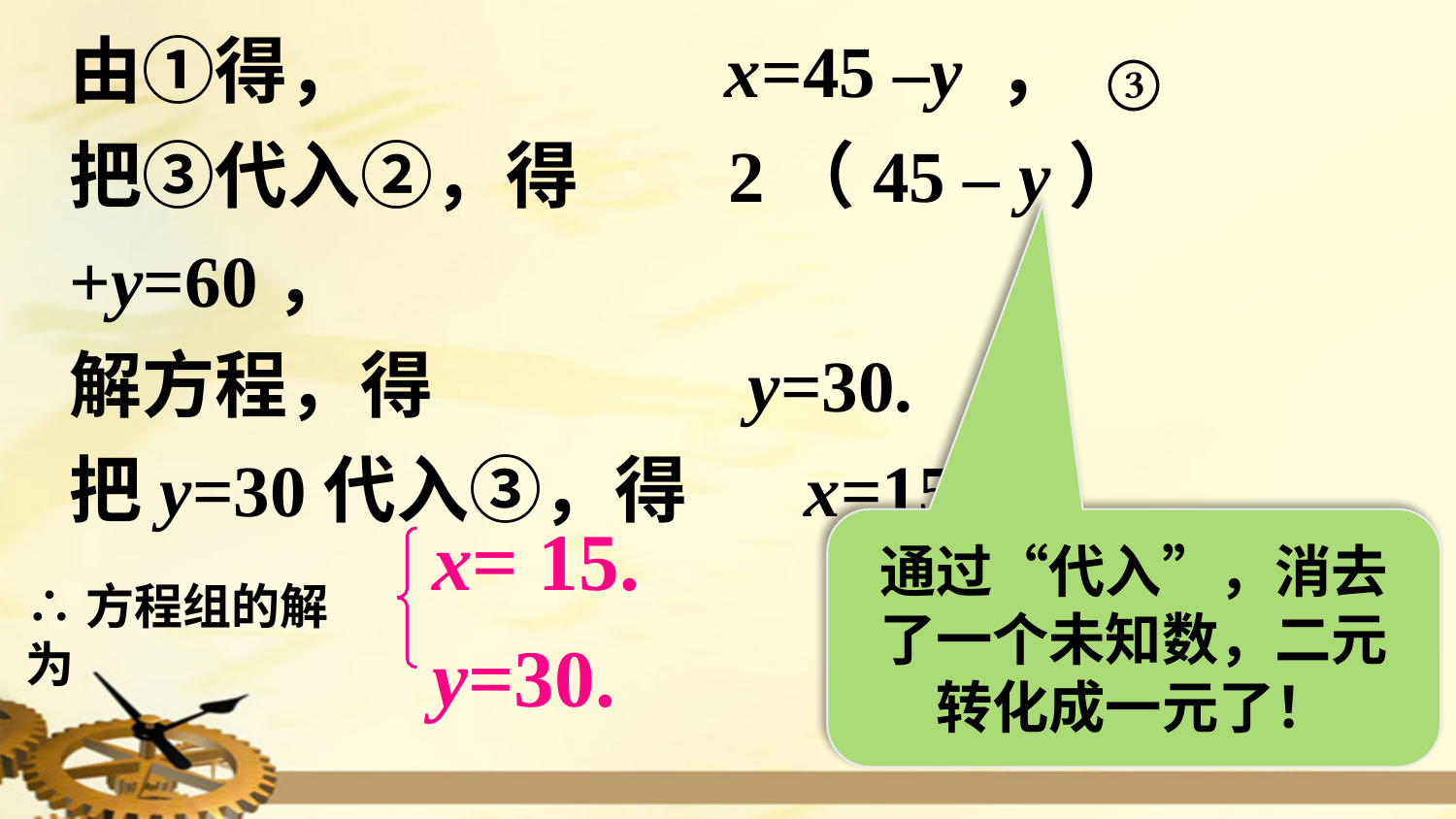

由①得，                     x=45 –y ，
把③代入②，得        2（45 – y）+y=60，
解方程，得                  y=30.
把y=30代入③，得      x=15.
③
x= 15.

y=30.
通过“代入”，消去了一个未知数，二元转化成一元了！
∴方程组的解为